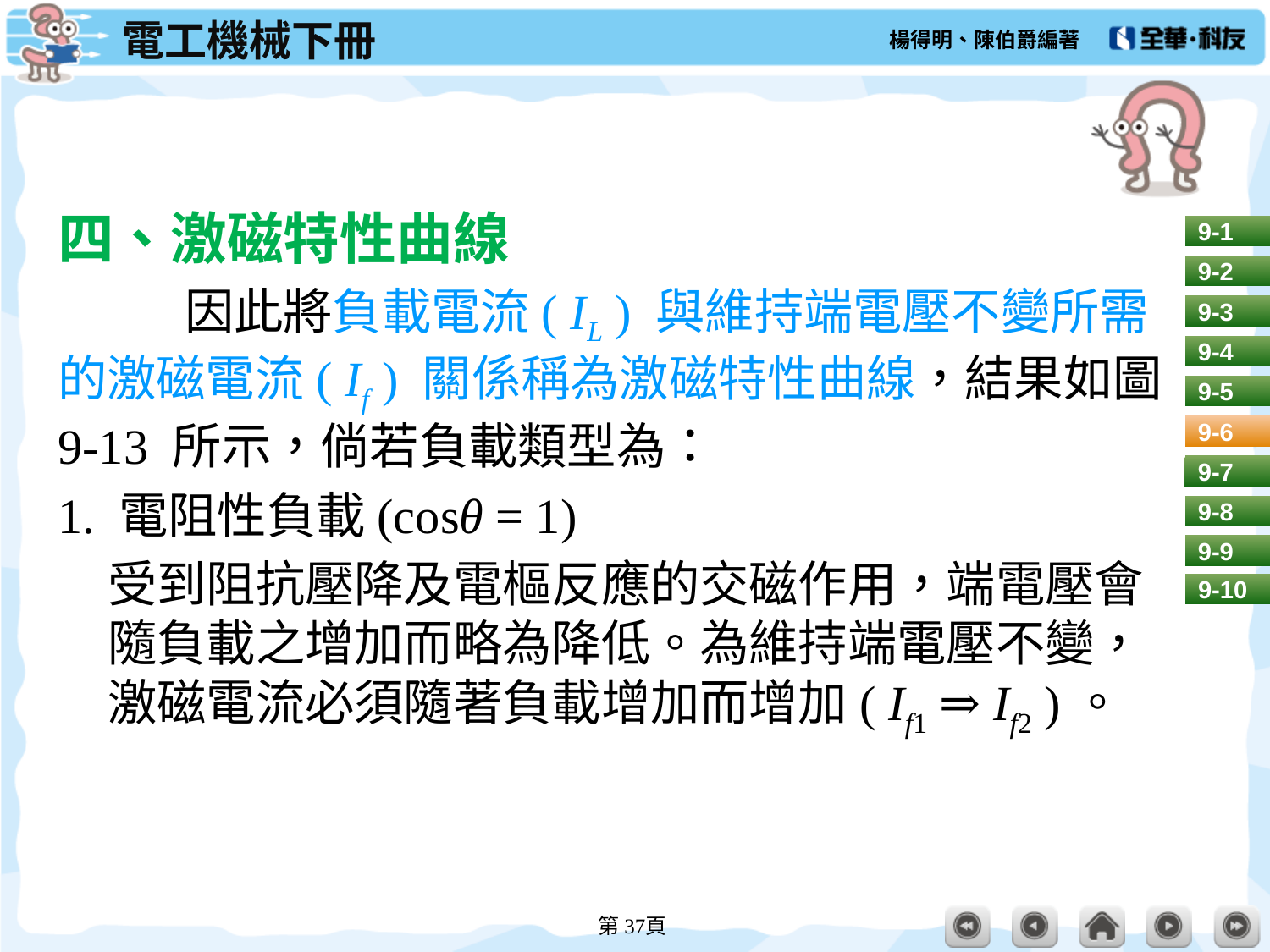

#
四、激磁特性曲線
	因此將負載電流( IL ) 與維持端電壓不變所需的激磁電流( If ) 關係稱為激磁特性曲線，結果如圖9-13 所示，倘若負載類型為：
1. 電阻性負載(cosθ = 1)
受到阻抗壓降及電樞反應的交磁作用，端電壓會隨負載之增加而略為降低。為維持端電壓不變，激磁電流必須隨著負載增加而增加( If1 ⇒ If2 )。